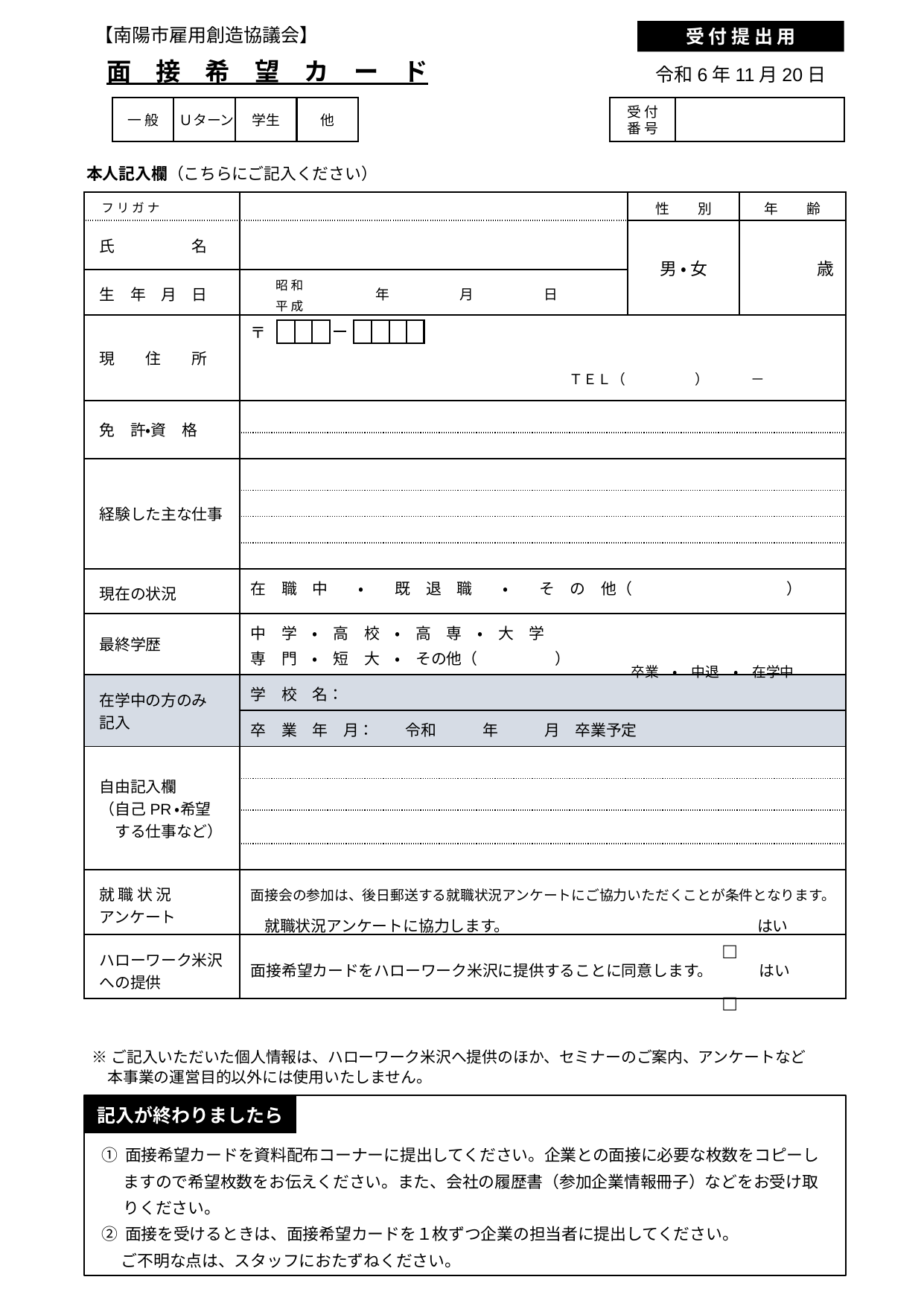

【南陽市雇用創造協議会】
受 付 提 出 用
面　接　希　望　カ　ー　ド
令和6年11月20日
他
一 般
Ｕターン
学生
受 付
番 号

本人記入欄（こちらにご記入ください）
| フ リ ガ ナ |  | 性　　別 | 年　　齢 |
| --- | --- | --- | --- |
| 氏　　　　　名 |  | 男 ・ 女 | 歳 |
| 生　年　月　日 | 昭 和 　　平 成 |  |  |
| 現　　住　　所 | 〒 |  |  |
| 免　許・資　格 |  |  |  |
|  |  |  |  |
| 経験した主な仕事 |  |  |  |
|  |  |  |  |
|  |  |  |  |
|  |  |  |  |
| 現在の状況 | 在　職　中　　・　　既　退　職　　・　　そ　の　他（　　　　　　　　　　） |  |  |
| 最終学歴 | 中　学　・　高　校　・　高　専　・　大　学 専　門　・　短　大　・　その他（　　　　　） |  |  |
| 在学中の方のみ 記入 | 学　校　名： |  |  |
|  | 卒　業　年　月：　　令和　　　年　　　月　卒業予定 |  |  |
| 自由記入欄 （自己PR・希望 　する仕事など） |  |  |  |
|  |  |  |  |
|  |  |  |  |
|  |  |  |  |
| 就 職 状 況 アンケート | 面接会の参加は、後日郵送する就職状況アンケートにご協力いただくことが条件となります。 　就職状況アンケートに協力します。　　　　　　　　　　　　　　　　はい |  |  |
| ハローワーク米沢への提供 | 面接希望カードをハローワーク米沢に提供することに同意します。　　　はい |  |  |
　　　年　　　　　月　　　　　日

ＴＥＬ（　　　　　）　　　－
卒業　・　中退　・　在学中
□
□
※ご記入いただいた個人情報は、ハローワーク米沢へ提供のほか、セミナーのご案内、アンケートなど
　本事業の運営目的以外には使用いたしません。

① 面接希望カードを資料配布コーナーに提出してください。企業との面接に必要な枚数をコピーしますので希望枚数をお伝えください。また、会社の履歴書（参加企業情報冊子）などをお受け取りください。
② 面接を受けるときは、面接希望カードを１枚ずつ企業の担当者に提出してください。
　 ご不明な点は、スタッフにおたずねください。
記入が終わりましたら